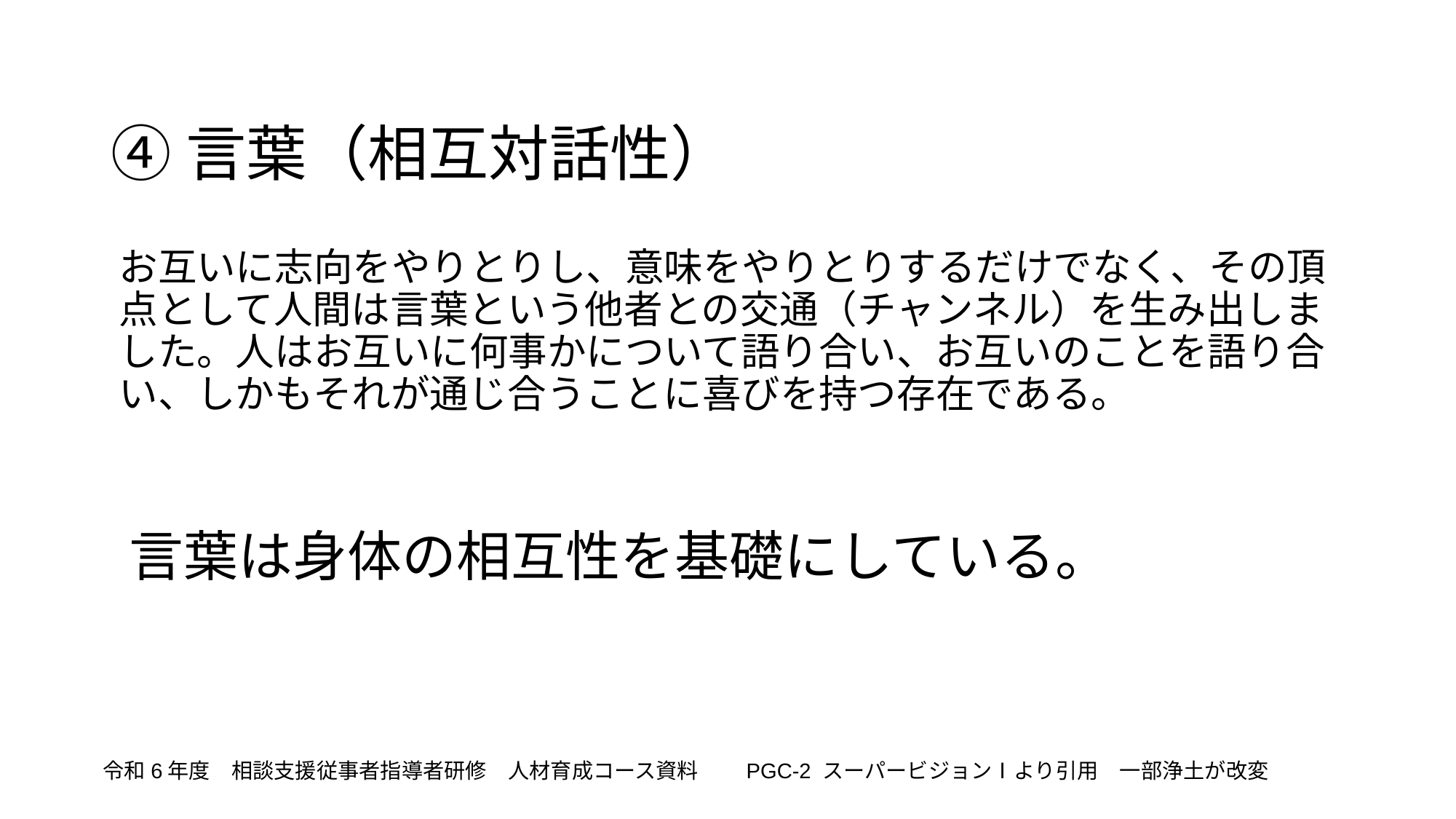

④言葉（相互対話性）
お互いに志向をやりとりし、意味をやりとりするだけでなく、その頂点として人間は言葉という他者との交通（チャンネル）を生み出しました。人はお互いに何事かについて語り合い、お互いのことを語り合い、しかもそれが通じ合うことに喜びを持つ存在である。
言葉は身体の相互性を基礎にしている。
令和6年度　相談支援従事者指導者研修　人材育成コース資料　　PGC-2 スーパービジョンⅠより引用　一部浄土が改変